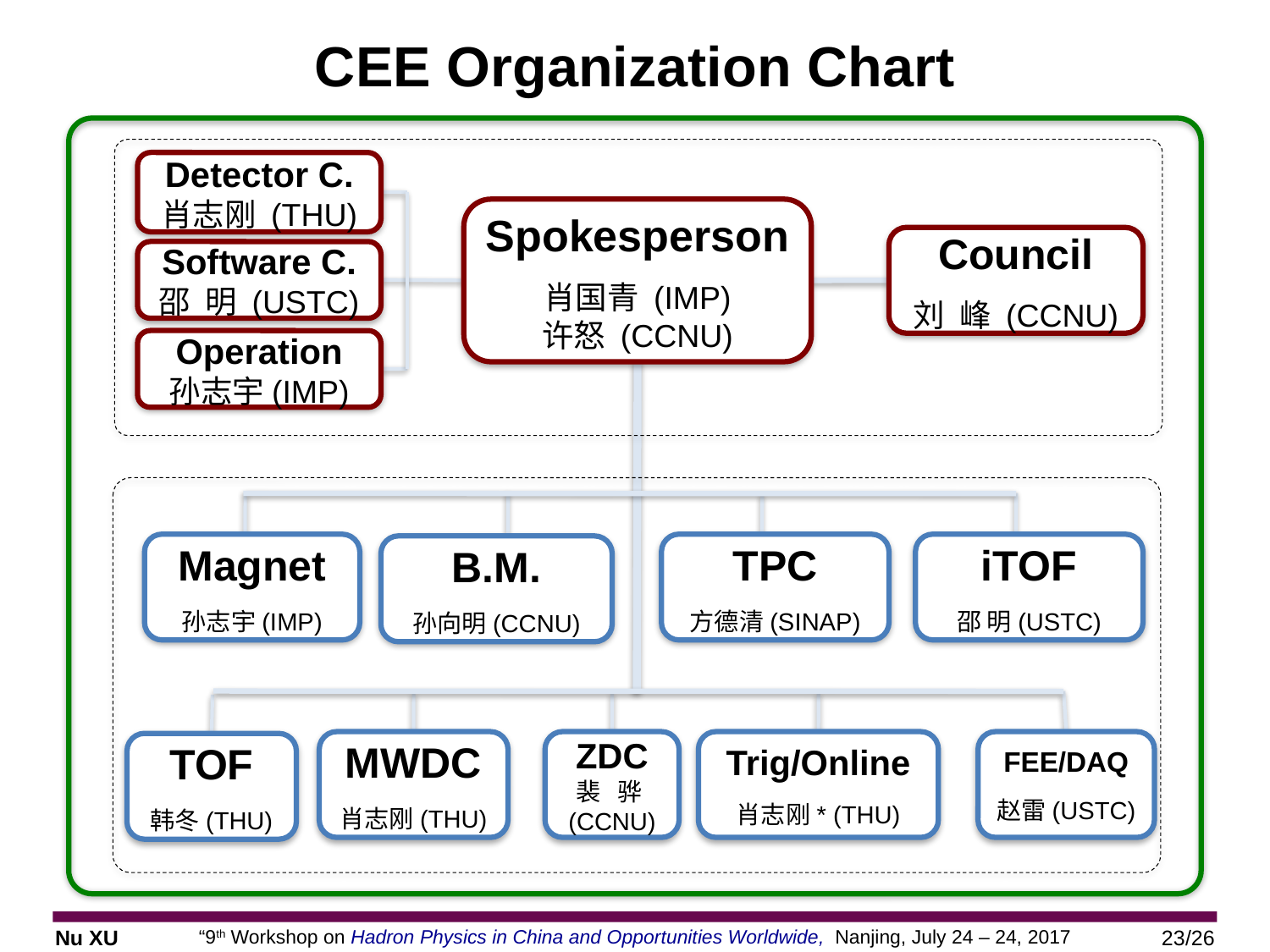

# CEE Organization Chart

Detector C.
肖志刚 (THU)
Spokesperson

肖国青 (IMP)
许怒 (CCNU)
Council

刘  峰 (CCNU)
Software C.
邵  明 (USTC)
Operation
孙志宇(IMP)

Magnet

孙志宇(IMP)
TPC

方德清(SINAP)
iTOF

邵 明(USTC)
B.M.

孙向明(CCNU)
MWDC

肖志刚(THU)
ZDC
裴   骅(CCNU)
Trig/Online

肖志刚* (THU)
FEE/DAQ

赵雷(USTC)
TOF

韩冬(THU)